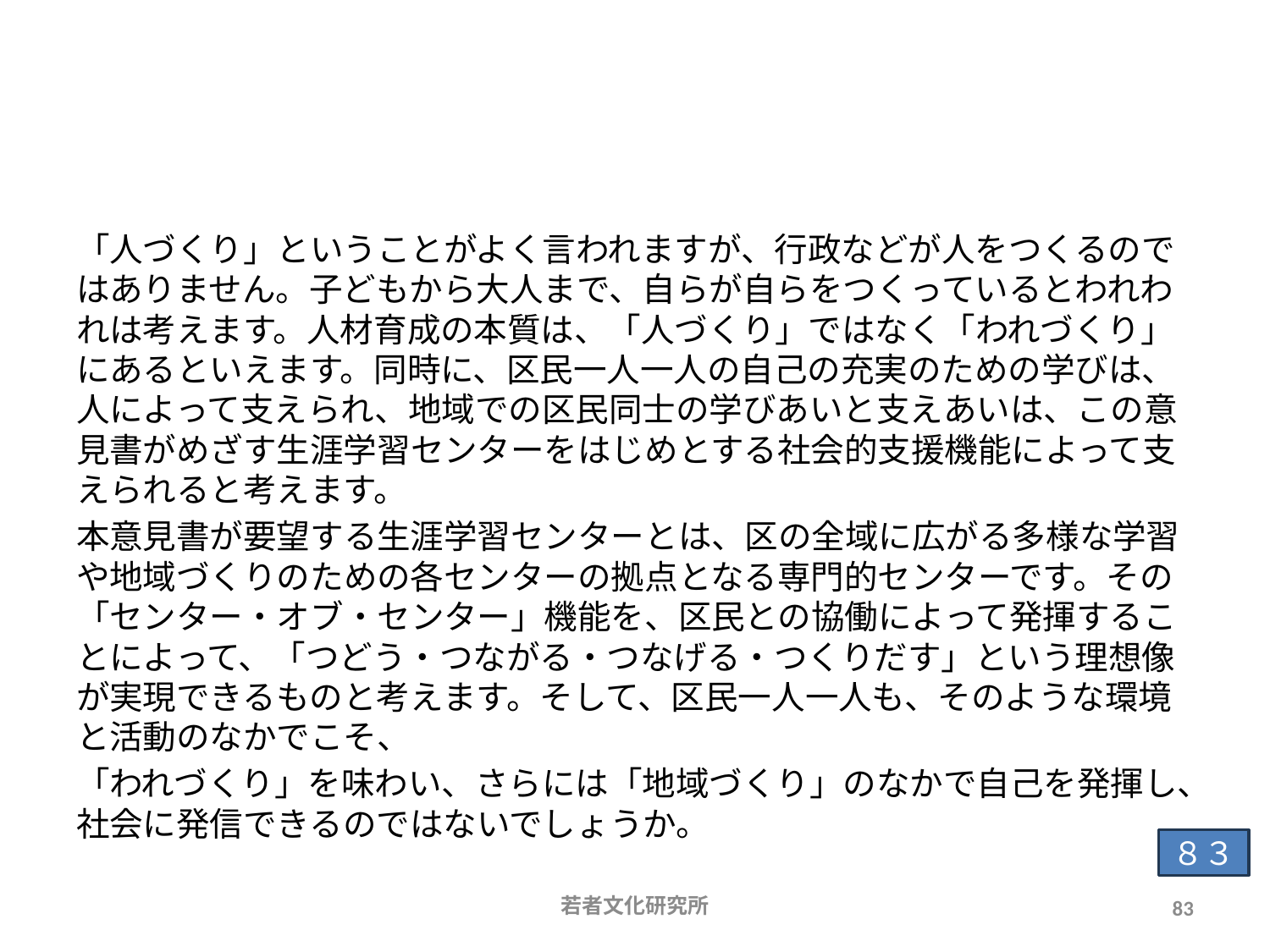

# 【事例】豊島区生涯学習センター機能の実現に向けての意見書　－「人づくり」より「われづくり」－
「人づくり」ということがよく言われますが、行政などが人をつくるのではありません。子どもから大人まで、自らが自らをつくっているとわれわれは考えます。人材育成の本質は、「人づくり」ではなく「われづくり」にあるといえます。同時に、区民一人一人の自己の充実のための学びは、人によって支えられ、地域での区民同士の学びあいと支えあいは、この意見書がめざす生涯学習センターをはじめとする社会的支援機能によって支えられると考えます。
本意見書が要望する生涯学習センターとは、区の全域に広がる多様な学習や地域づくりのための各センターの拠点となる専門的センターです。その「センター・オブ・センター」機能を、区民との協働によって発揮することによって、「つどう・つながる・つなげる・つくりだす」という理想像が実現できるものと考えます。そして、区民一人一人も、そのような環境と活動のなかでこそ、
「われづくり」を味わい、さらには「地域づくり」のなかで自己を発揮し、社会に発信できるのではないでしょうか。

８３
若者文化研究所
83